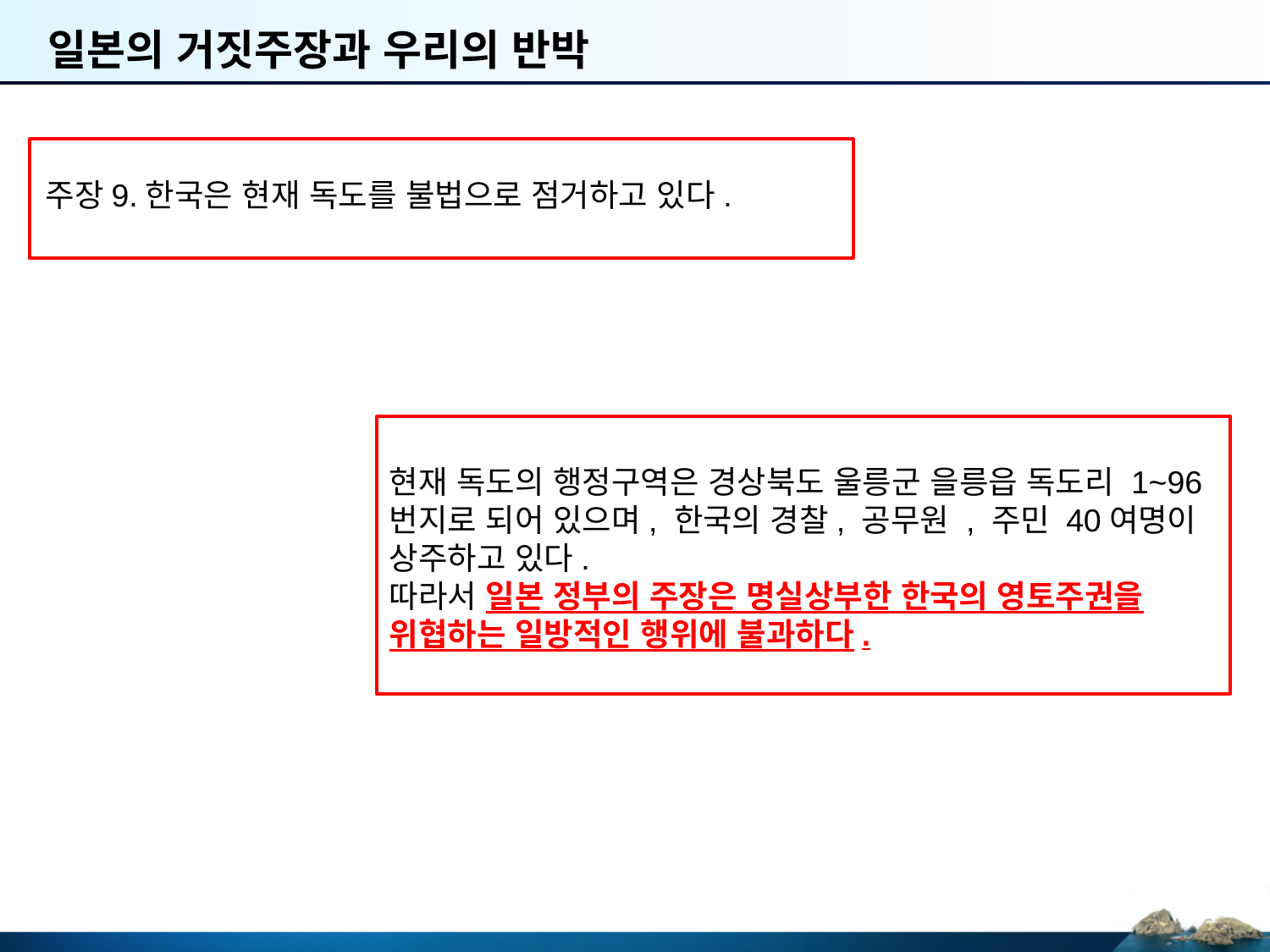

# 일본의 거짓주장과 우리의 반박

주장9.한국은 현재 독도를 불법으로 점거하고 있다.

현재 독도의 행정구역은 경상북도 울릉군 을릉읍 독도리 1~96번지로 되어 있으며, 한국의 경찰, 공무원 , 주민 40여명이 상주하고 있다.
따라서 일본 정부의 주장은 명실상부한 한국의 영토주권을 위협하는 일방적인 행위에 불과하다.